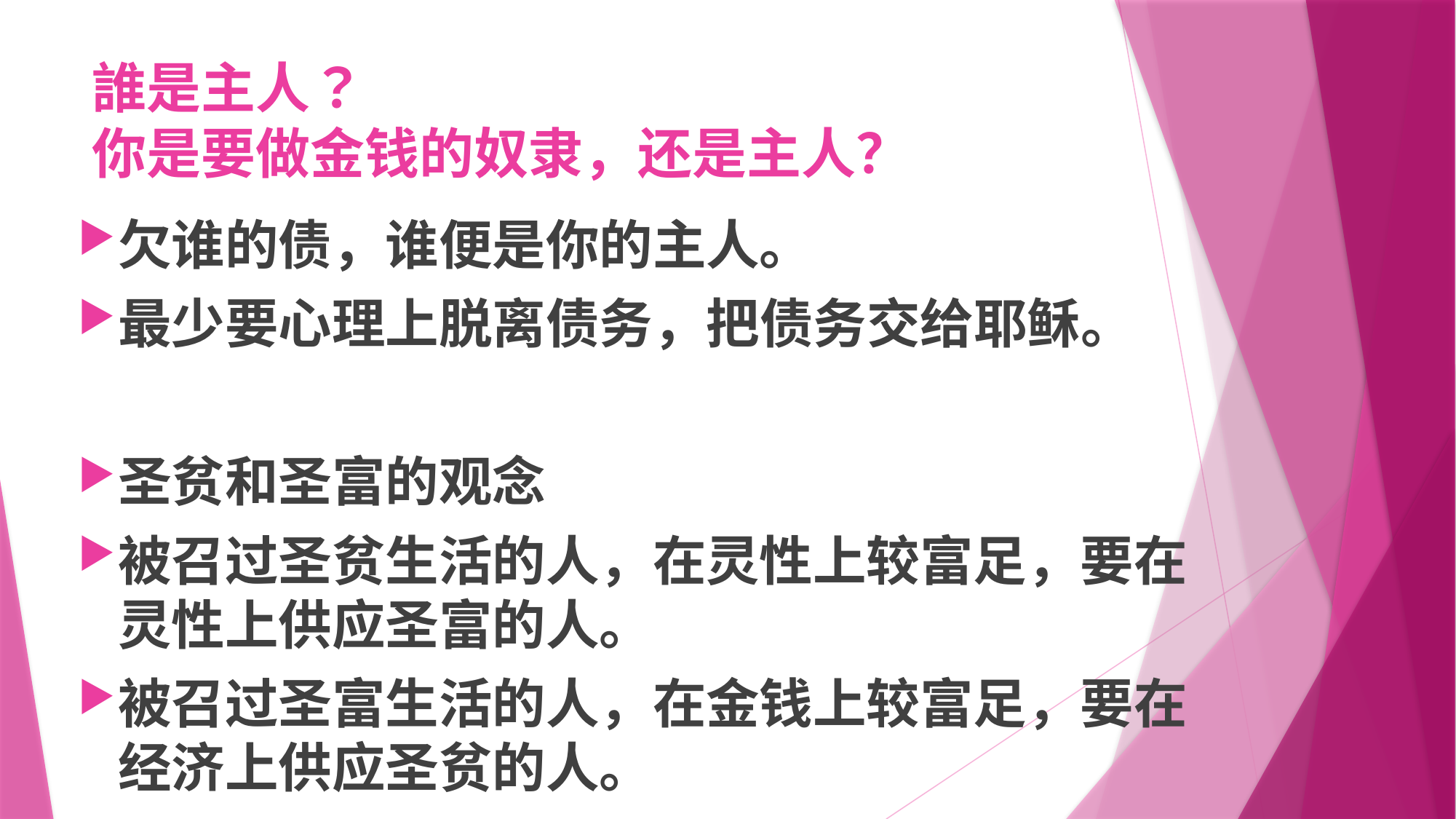

# 誰是主人？ 你是要做金钱的奴隶，还是主人？
欠谁的债，谁便是你的主人。
最少要心理上脱离债务，把债务交给耶稣。

圣贫和圣富的观念
被召过圣贫生活的人，在灵性上较富足，要在灵性上供应圣富的人。
被召过圣富生活的人，在金钱上较富足，要在经济上供应圣贫的人。